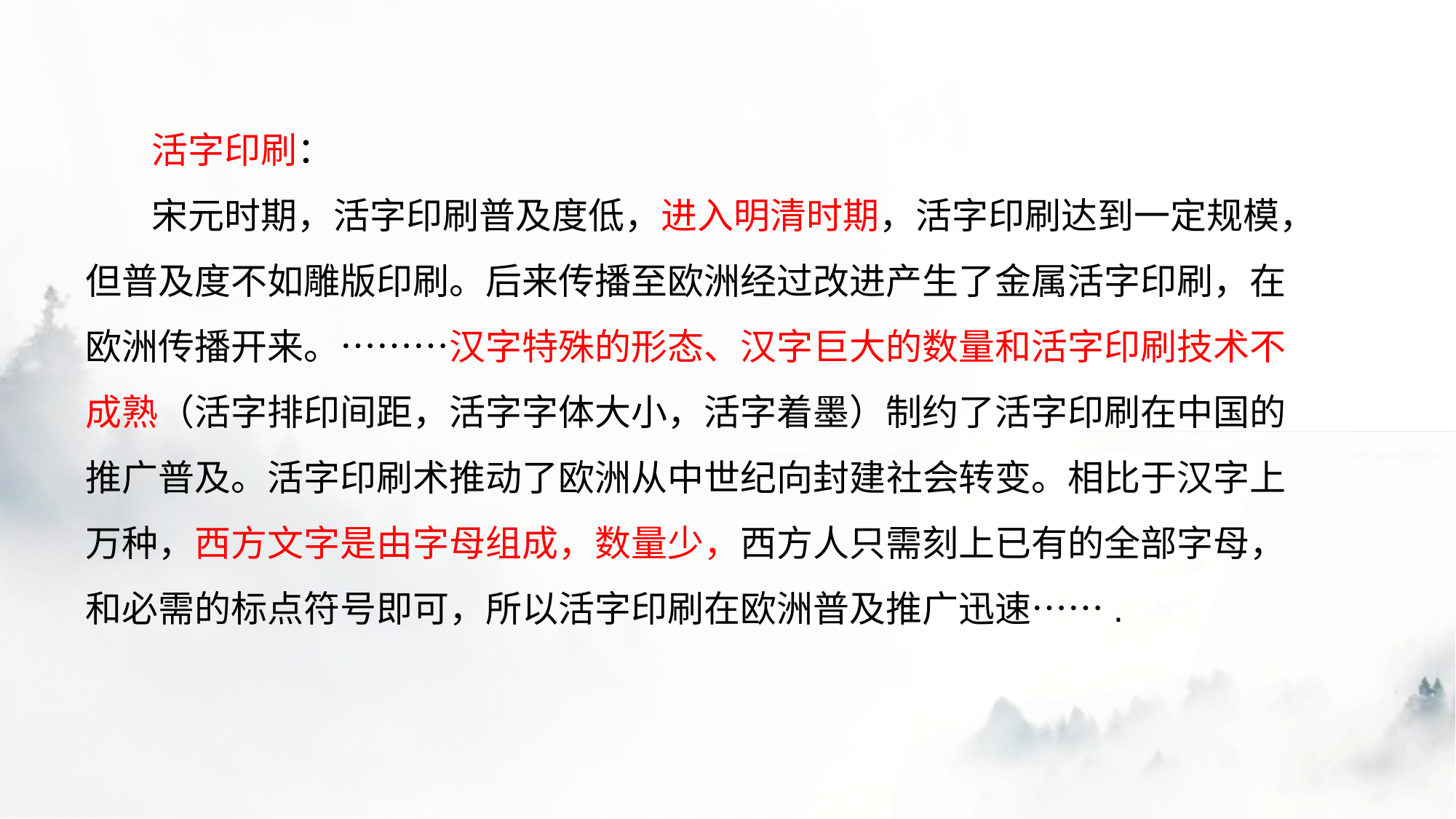

活字印刷：
       宋元时期，活字印刷普及度低，进入明清时期，活字印刷达到一定规模，但普及度不如雕版印刷。后来传播至欧洲经过改进产生了金属活字印刷，在欧洲传播开来。………汉字特殊的形态、汉字巨大的数量和活字印刷技术不成熟（活字排印间距，活字字体大小，活字着墨）制约了活字印刷在中国的推广普及。活字印刷术推动了欧洲从中世纪向封建社会转变。相比于汉字上万种，西方文字是由字母组成，数量少，西方人只需刻上已有的全部字母，和必需的标点符号即可，所以活字印刷在欧洲普及推广迅速…….